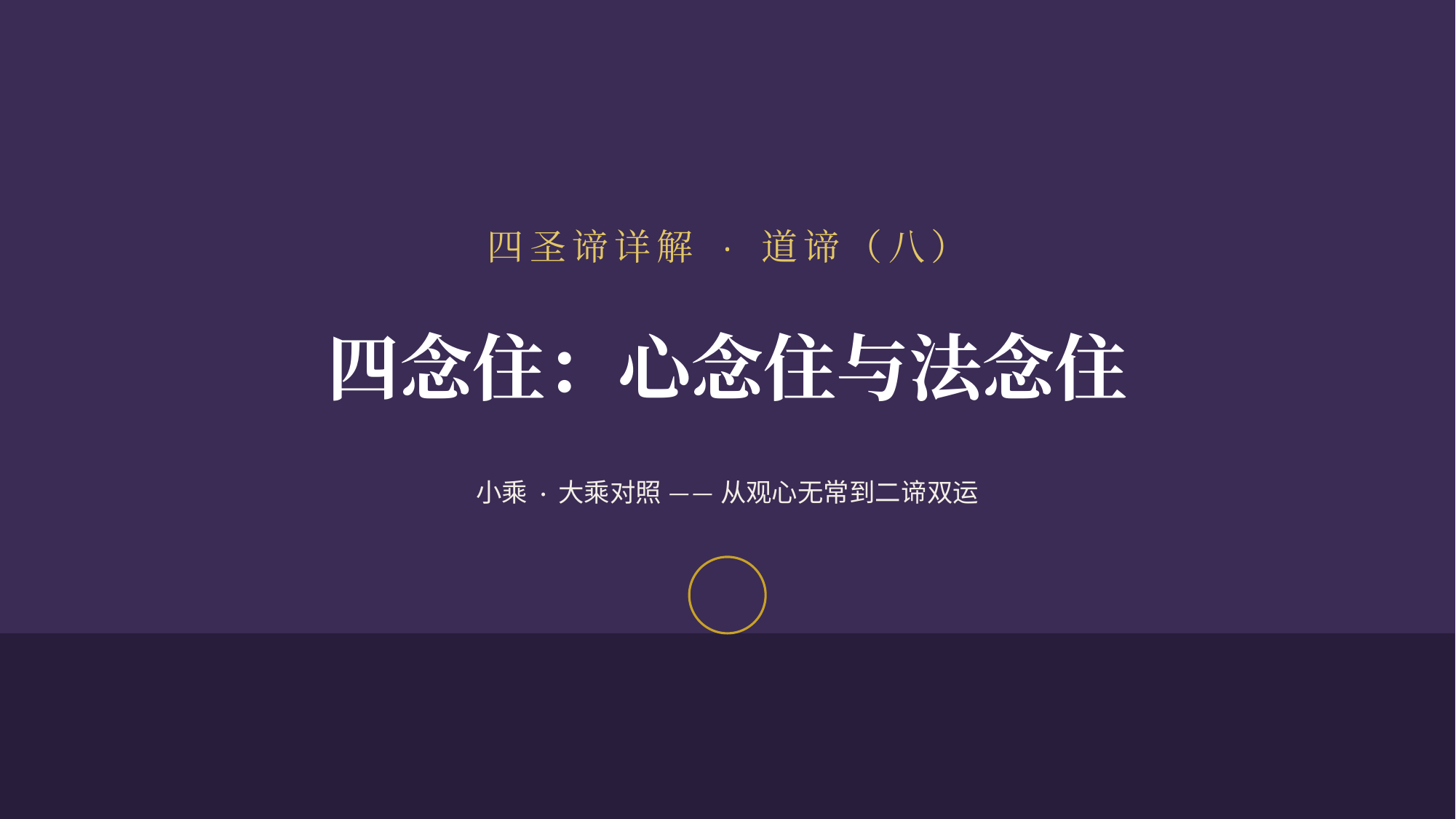

四圣谛详解 · 道谛（八）
四念住：心念住与法念住
小乘 · 大乘对照 —— 从观心无常到二谛双运